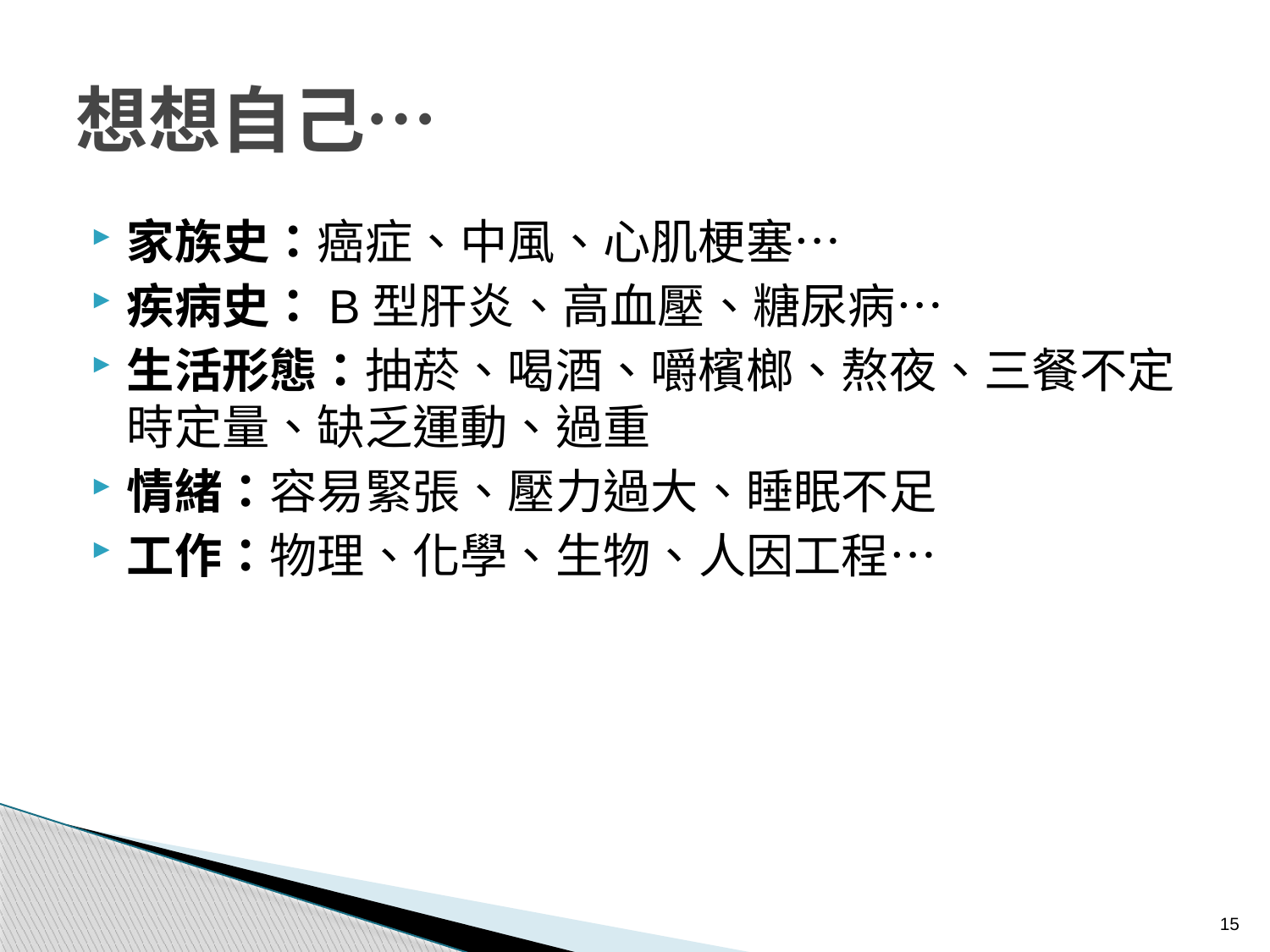

# 想想自己…
家族史：癌症、中風、心肌梗塞…
疾病史：B型肝炎、高血壓、糖尿病…
生活形態：抽菸、喝酒、嚼檳榔、熬夜、三餐不定時定量、缺乏運動、過重
情緒：容易緊張、壓力過大、睡眠不足
工作：物理、化學、生物、人因工程…

15